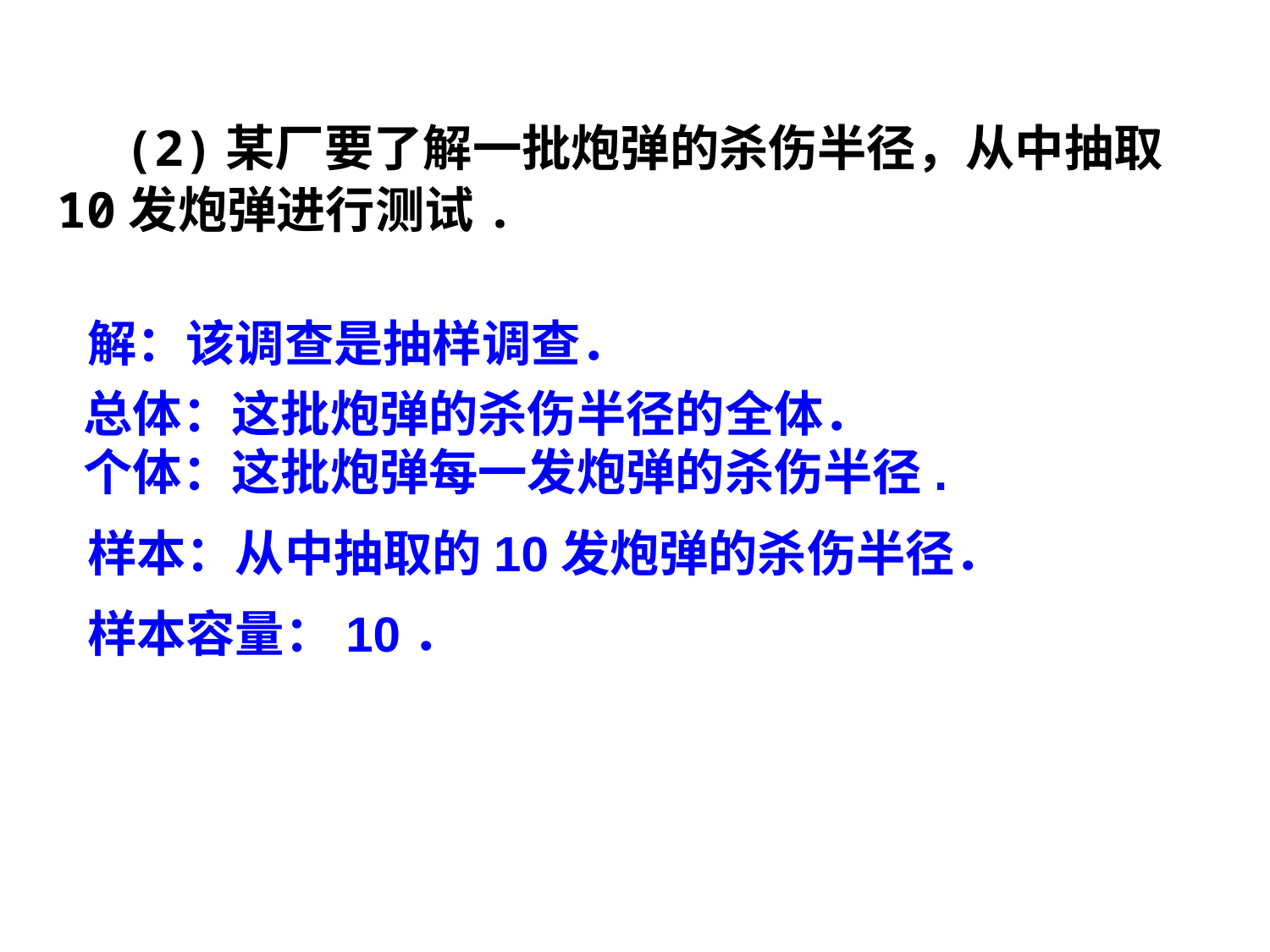

(2)某厂要了解一批炮弹的杀伤半径，从中抽取10发炮弹进行测试.
解：该调查是抽样调查．
总体：这批炮弹的杀伤半径的全体．
个体：这批炮弹每一发炮弹的杀伤半径.
样本：从中抽取的10发炮弹的杀伤半径．
样本容量：10．